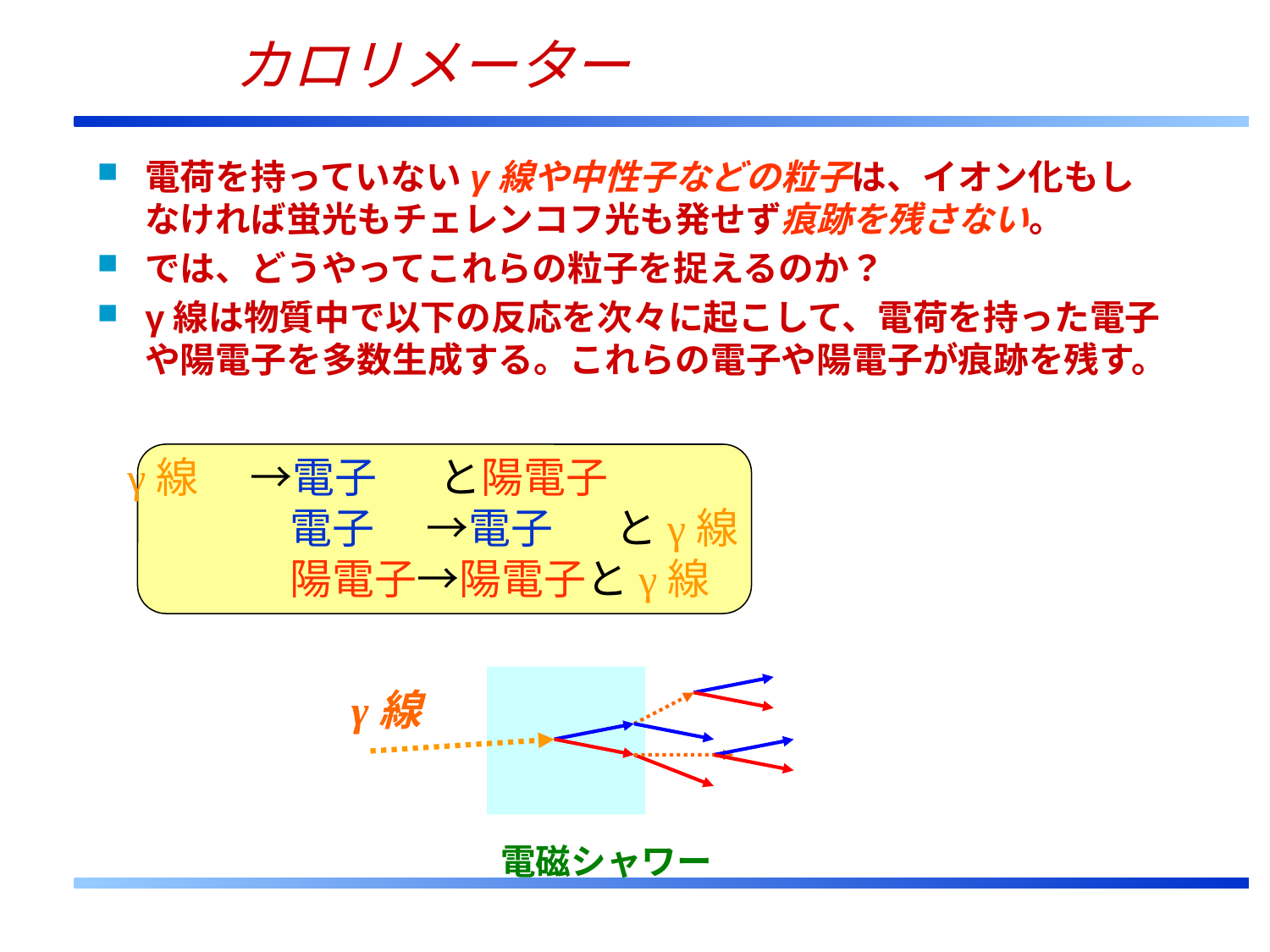

# カロリメーター
電荷を持っていないγ線や中性子などの粒子は、イオン化もしなければ蛍光もチェレンコフ光も発せず痕跡を残さない。
では、どうやってこれらの粒子を捉えるのか？
γ線は物質中で以下の反応を次々に起こして、電荷を持った電子や陽電子を多数生成する。これらの電子や陽電子が痕跡を残す。
γ線　 →電子　  と陽電子
                電子　 →電子　  とγ線
                陽電子→陽電子とγ線

γ線

電磁シャワー